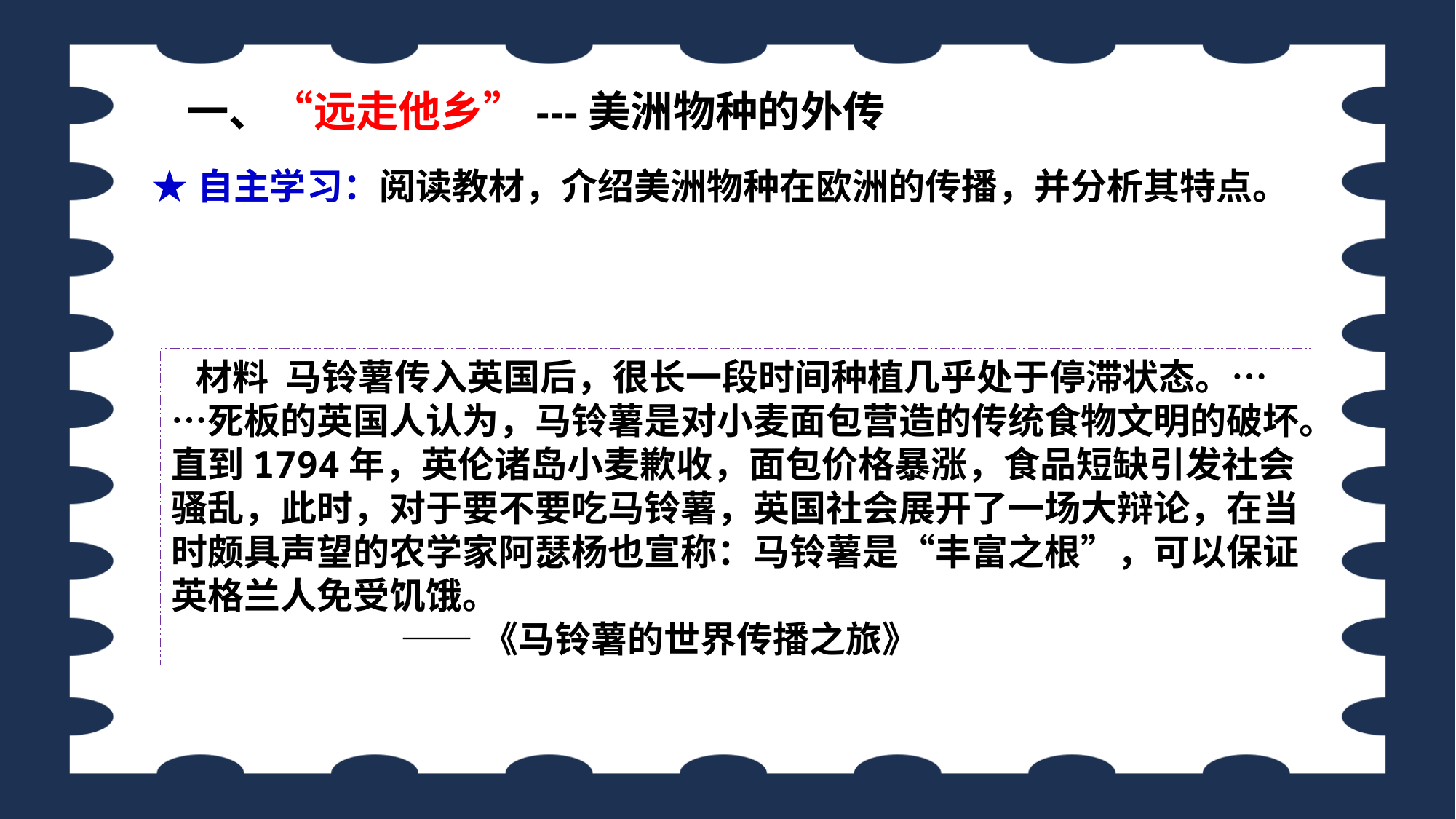

一、“远走他乡”---美洲物种的外传
★自主学习：阅读教材，介绍美洲物种在欧洲的传播，并分析其特点。
  材料  马铃薯传入英国后，很长一段时间种植几乎处于停滞状态。……死板的英国人认为，马铃薯是对小麦面包营造的传统食物文明的破坏。直到1794年，英伦诸岛小麦歉收，面包价格暴涨，食品短缺引发社会骚乱，此时，对于要不要吃马铃薯，英国社会展开了一场大辩论，在当时颇具声望的农学家阿瑟杨也宣称：马铃薯是“丰富之根”，可以保证英格兰人免受饥饿。
                            ——《马铃薯的世界传播之旅》